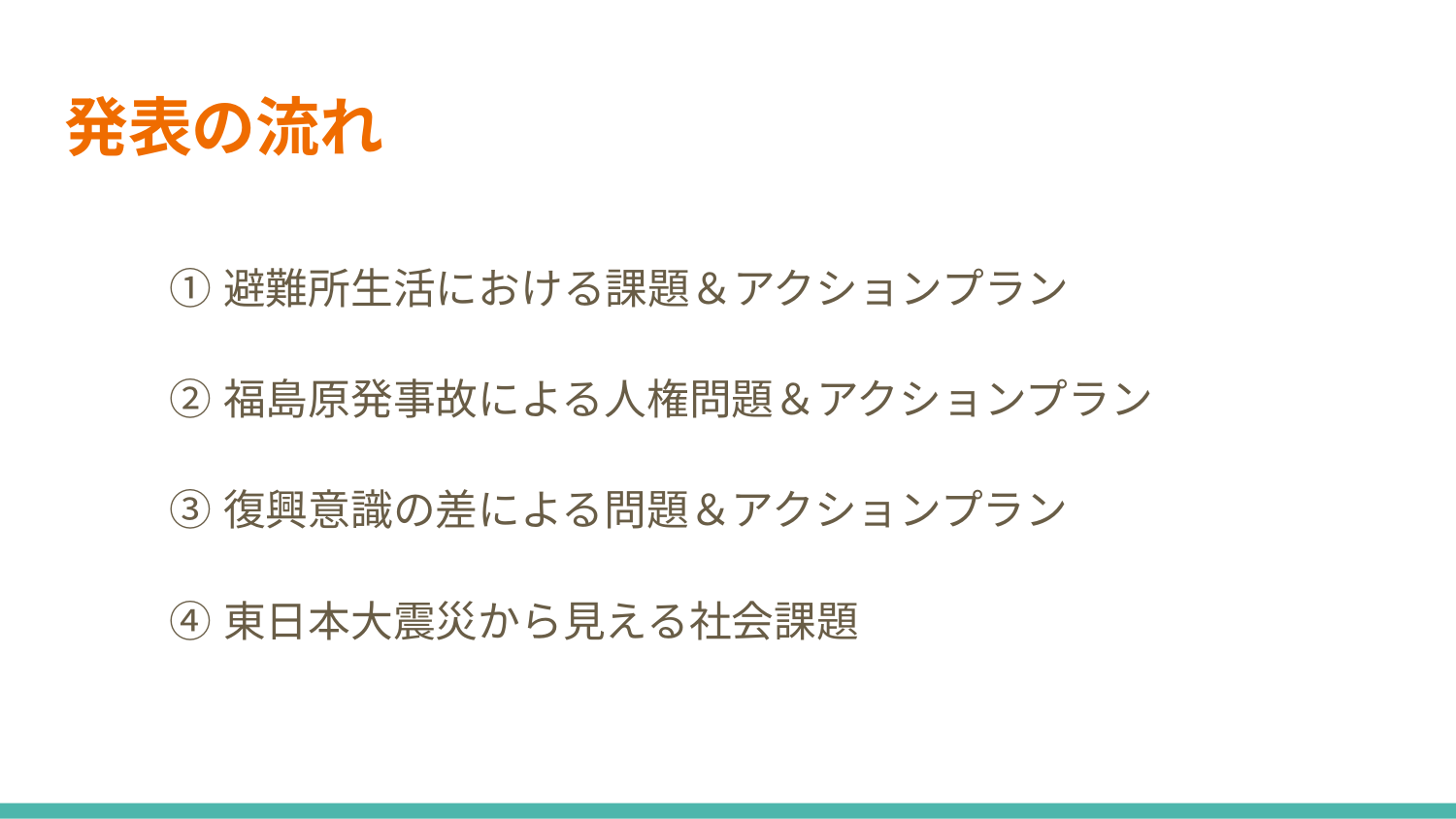

# 発表の流れ
①避難所生活における課題＆アクションプラン
②福島原発事故による人権問題＆アクションプラン
③復興意識の差による問題＆アクションプラン
④東日本大震災から見える社会課題